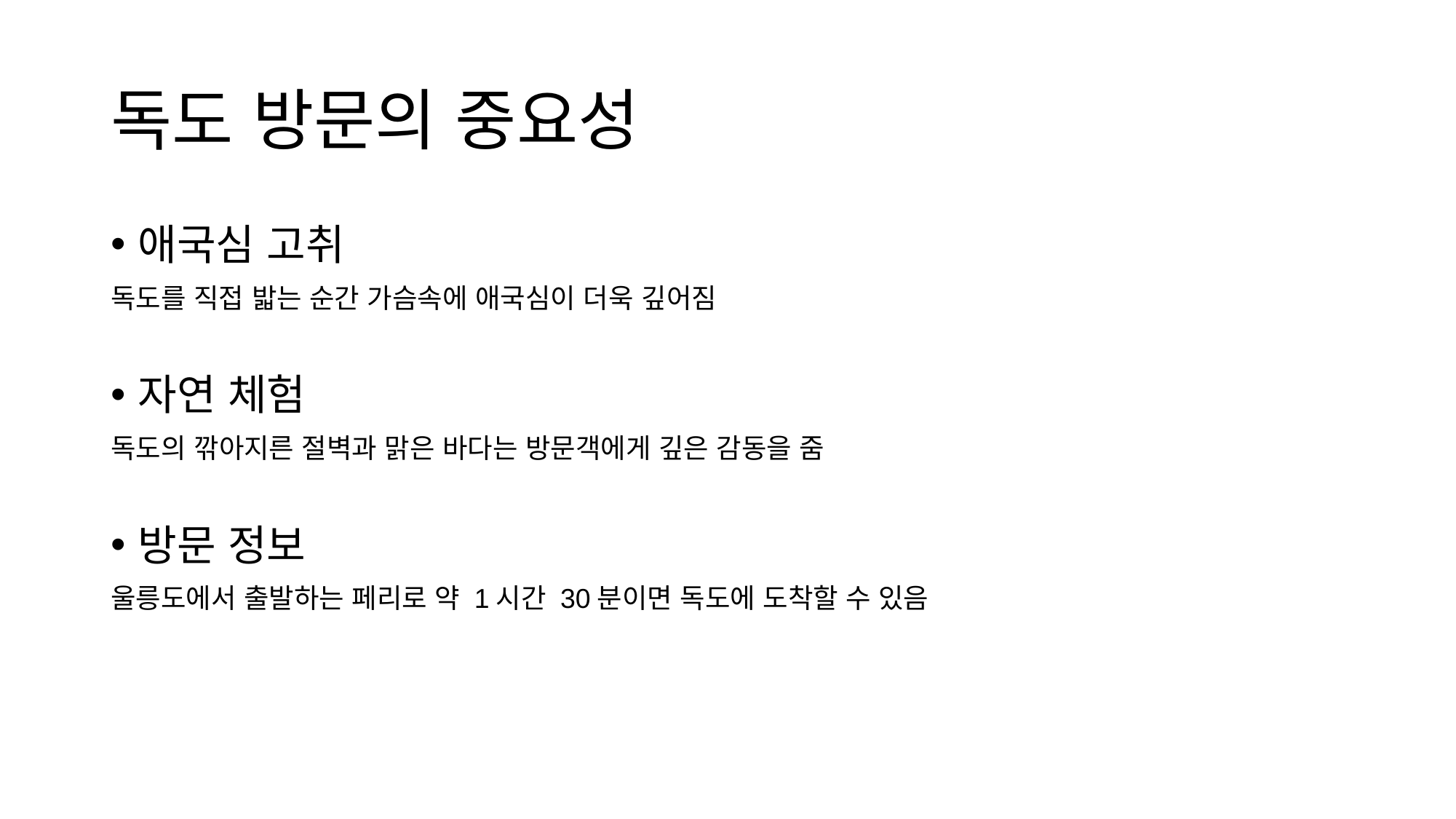

# 독도 방문의 중요성
애국심 고취
독도를 직접 밟는 순간 가슴속에 애국심이 더욱 깊어짐

자연 체험
독도의 깎아지른 절벽과 맑은 바다는 방문객에게 깊은 감동을 줌

방문 정보
울릉도에서 출발하는 페리로 약 1시간 30분이면 독도에 도착할 수 있음